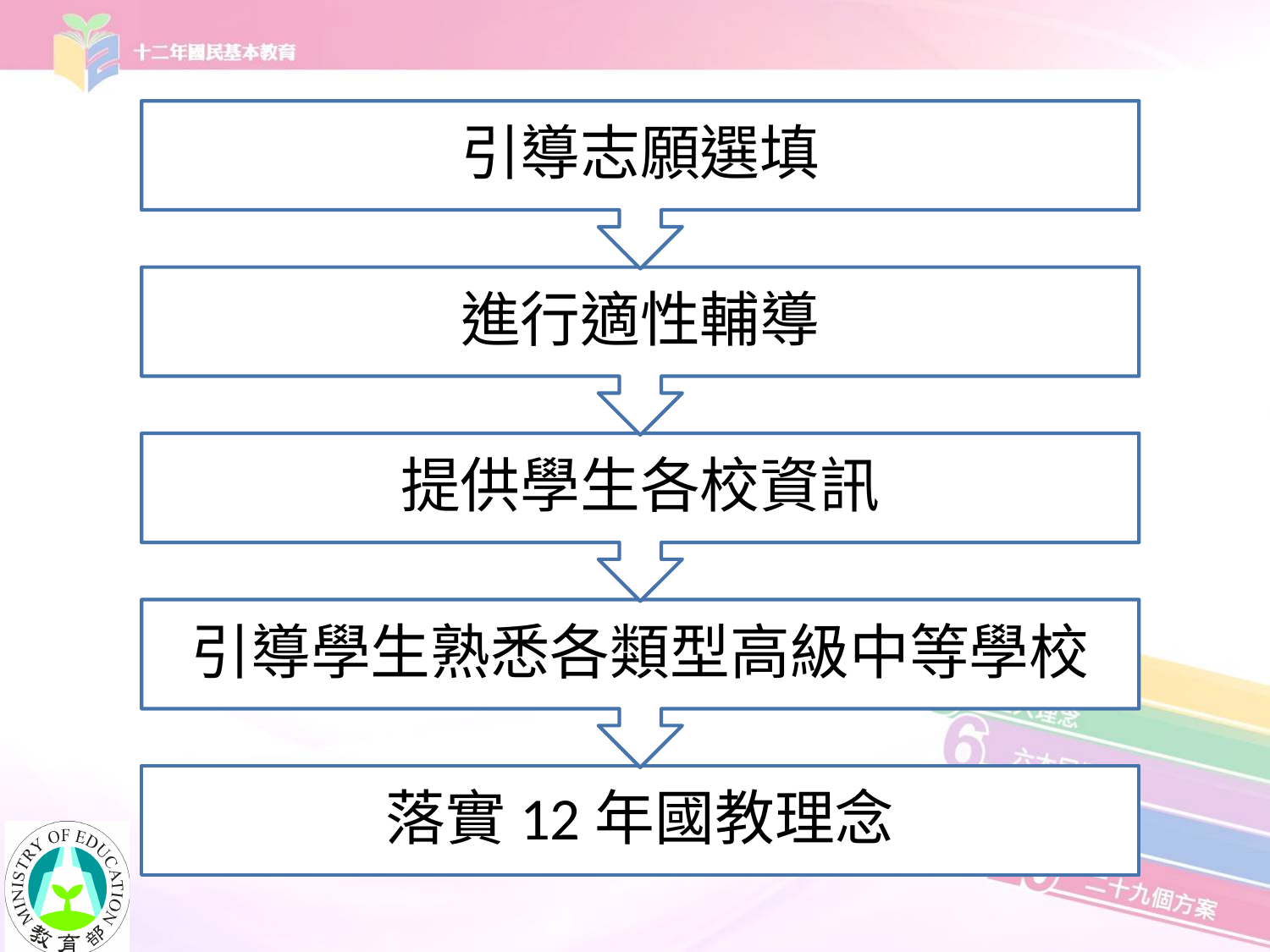

落實12年國教理念
引導學生熟悉各類型高級中等學校
提供學生各校資訊
進行適性輔導
引導志願選填